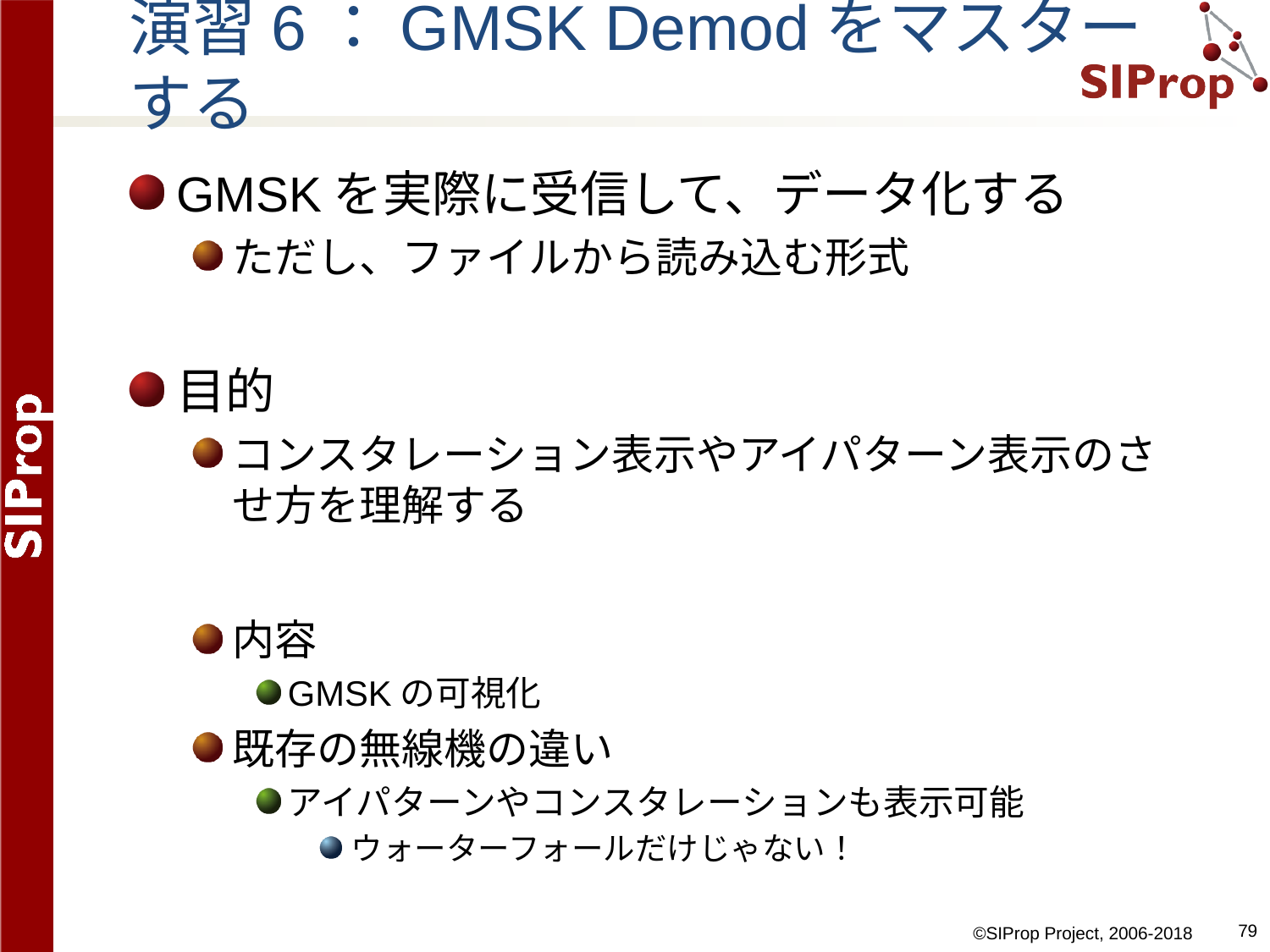

# 演習6：GMSK Demodをマスターする
GMSKを実際に受信して、データ化する
ただし、ファイルから読み込む形式

目的
コンスタレーション表示やアイパターン表示のさせ方を理解する

内容
GMSKの可視化
既存の無線機の違い
アイパターンやコンスタレーションも表示可能
ウォーターフォールだけじゃない！